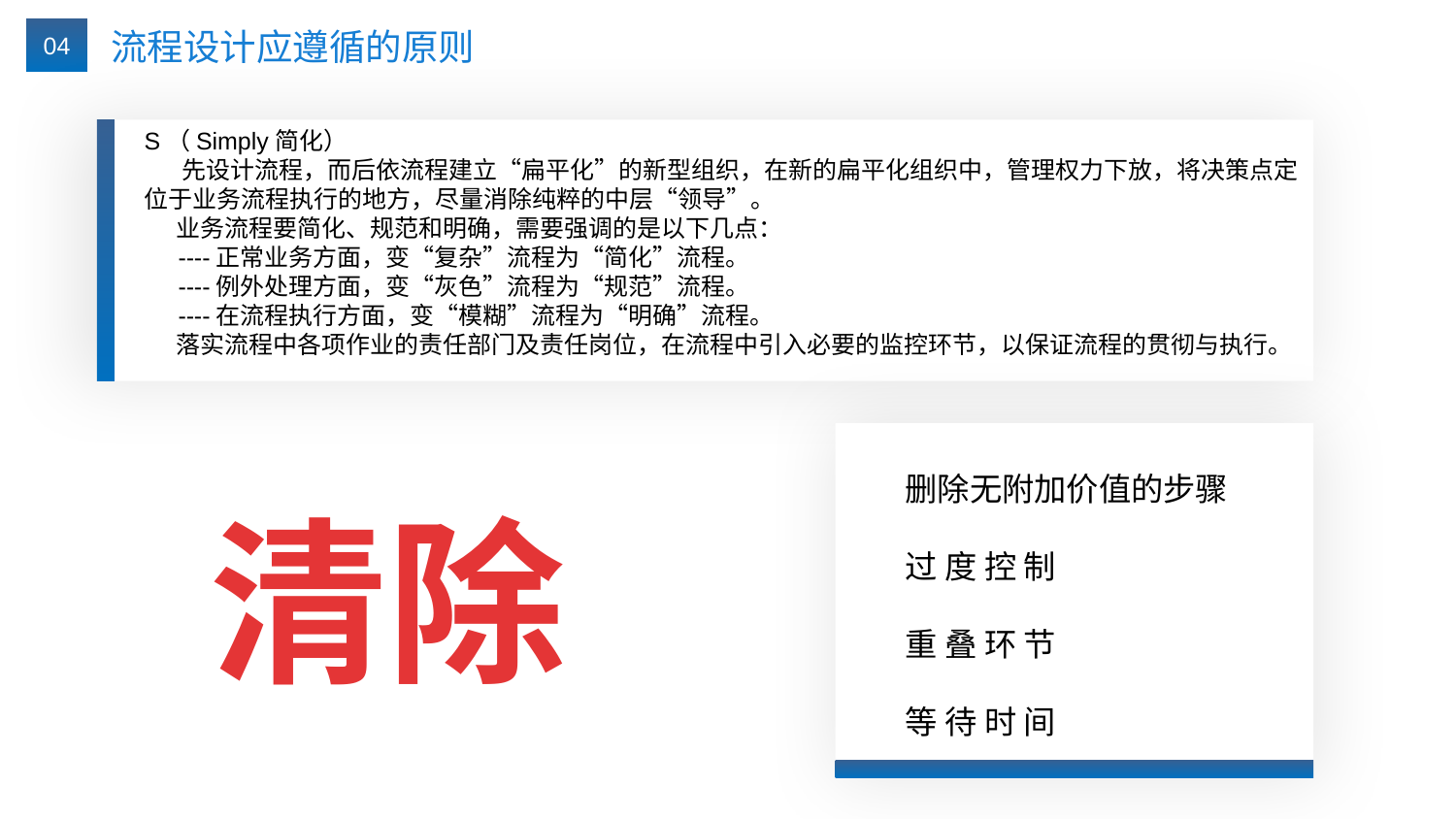

04
流程设计应遵循的原则

S（Simply简化）
      先设计流程，而后依流程建立“扁平化”的新型组织，在新的扁平化组织中，管理权力下放，将决策点定位于业务流程执行的地方，尽量消除纯粹的中层“领导”。
     业务流程要简化、规范和明确，需要强调的是以下几点：
     ----正常业务方面，变“复杂”流程为“简化”流程。
     ----例外处理方面，变“灰色”流程为“规范”流程。
     ----在流程执行方面，变“模糊”流程为“明确”流程。
     落实流程中各项作业的责任部门及责任岗位，在流程中引入必要的监控环节，以保证流程的贯彻与执行。

删除无附加价值的步骤
过 度 控 制
重 叠 环 节
等 待 时 间
清除